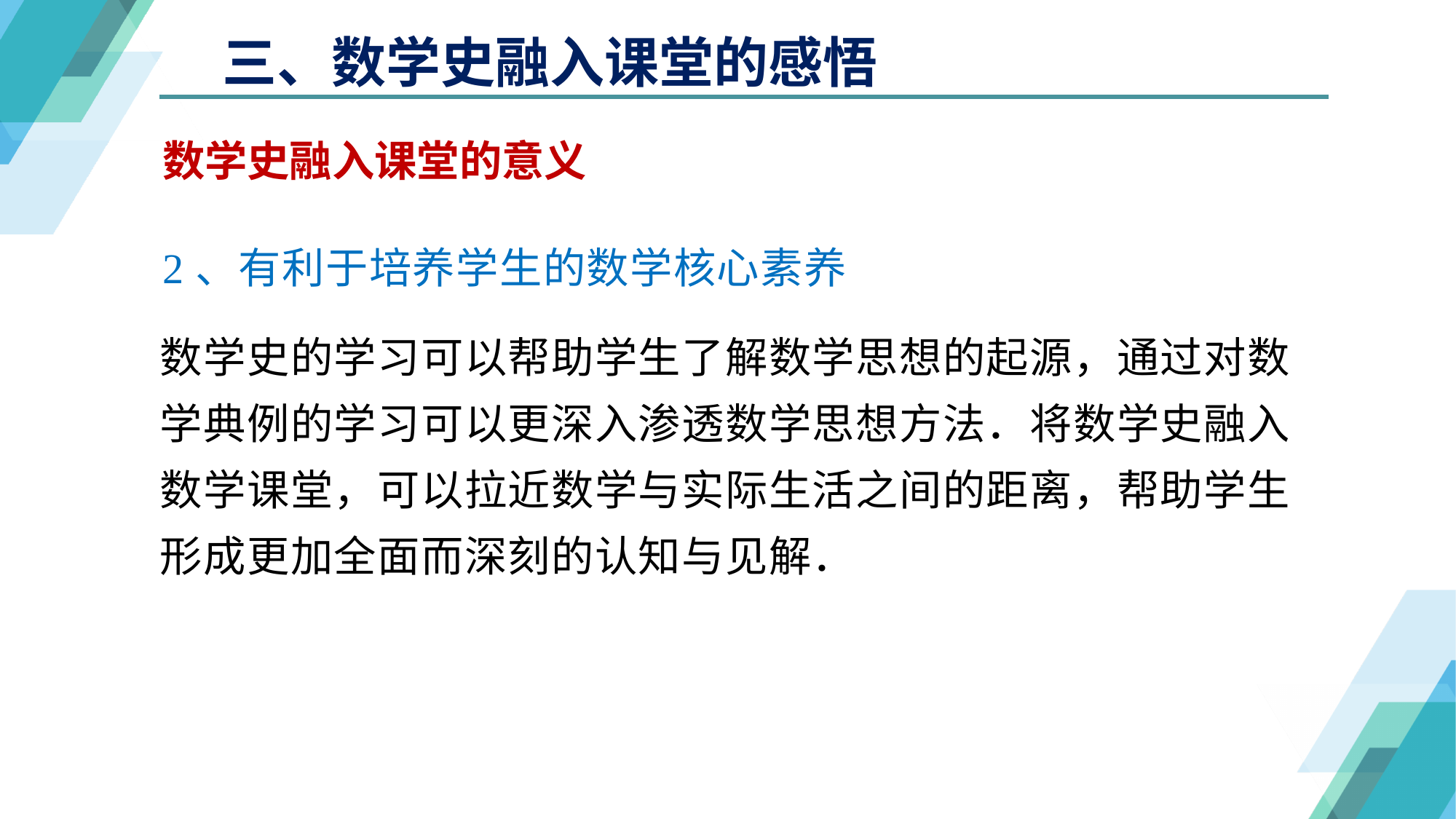

三、数学史融入课堂的感悟
数学史融入课堂的意义
2、有利于培养学生的数学核心素养
数学史的学习可以帮助学生了解数学思想的起源，通过对数学典例的学习可以更深入渗透数学思想方法．将数学史融入数学课堂，可以拉近数学与实际生活之间的距离，帮助学生形成更加全面而深刻的认知与见解．